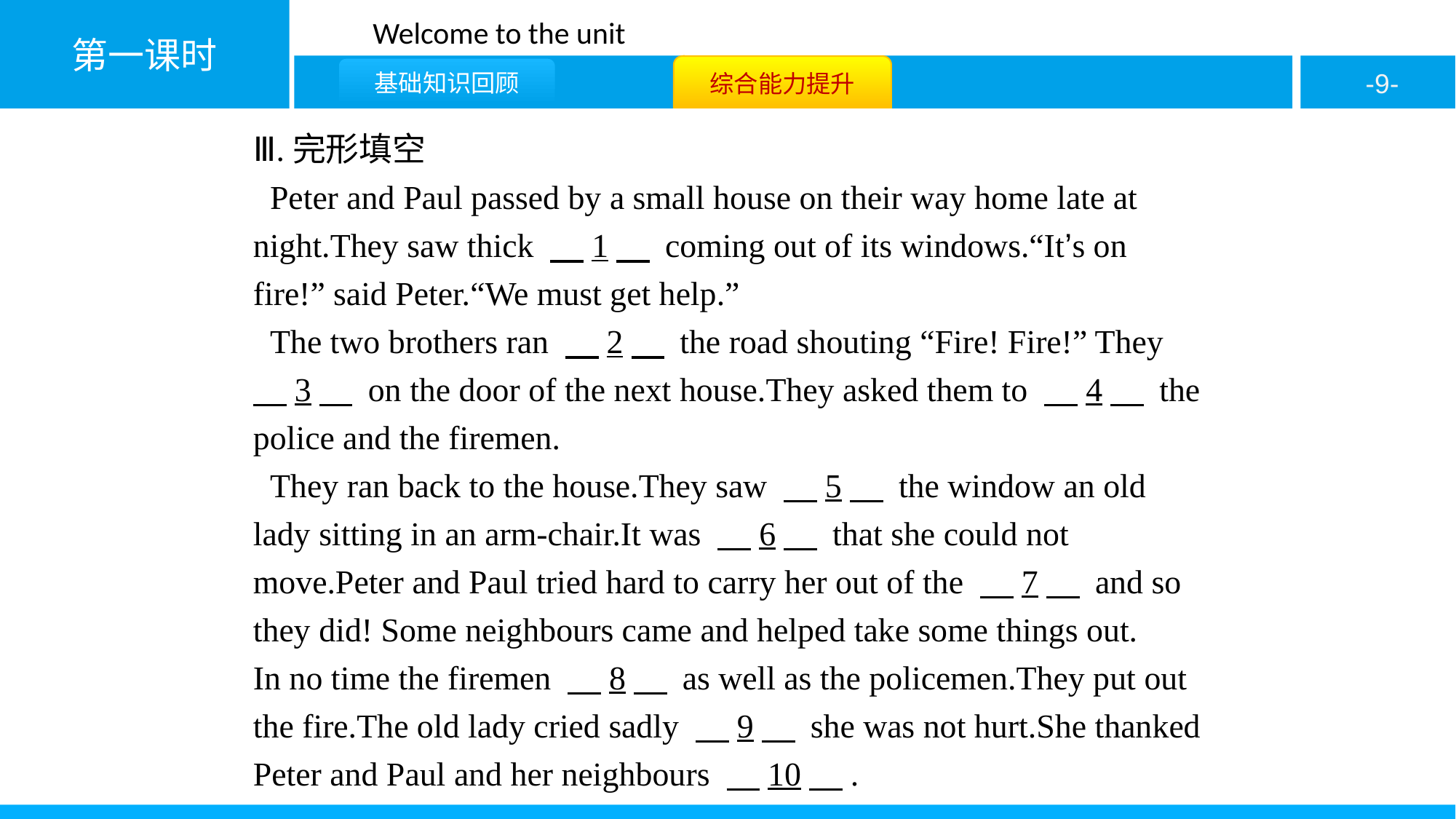

Ⅲ.完形填空
  Peter and Paul passed by a small house on their way home late at night.They saw thick 　1　 coming out of its windows.“It’s on fire!” said Peter.“We must get help.”
  The two brothers ran 　2　 the road shouting “Fire! Fire!” They 　3　 on the door of the next house.They asked them to 　4　 the police and the firemen.
  They ran back to the house.They saw 　5　 the window an old lady sitting in an arm-chair.It was 　6　 that she could not move.Peter and Paul tried hard to carry her out of the 　7　 and so they did! Some neighbours came and helped take some things out.
In no time the firemen 　8　 as well as the policemen.They put out the fire.The old lady cried sadly 　9　 she was not hurt.She thanked Peter and Paul and her neighbours 　10　.